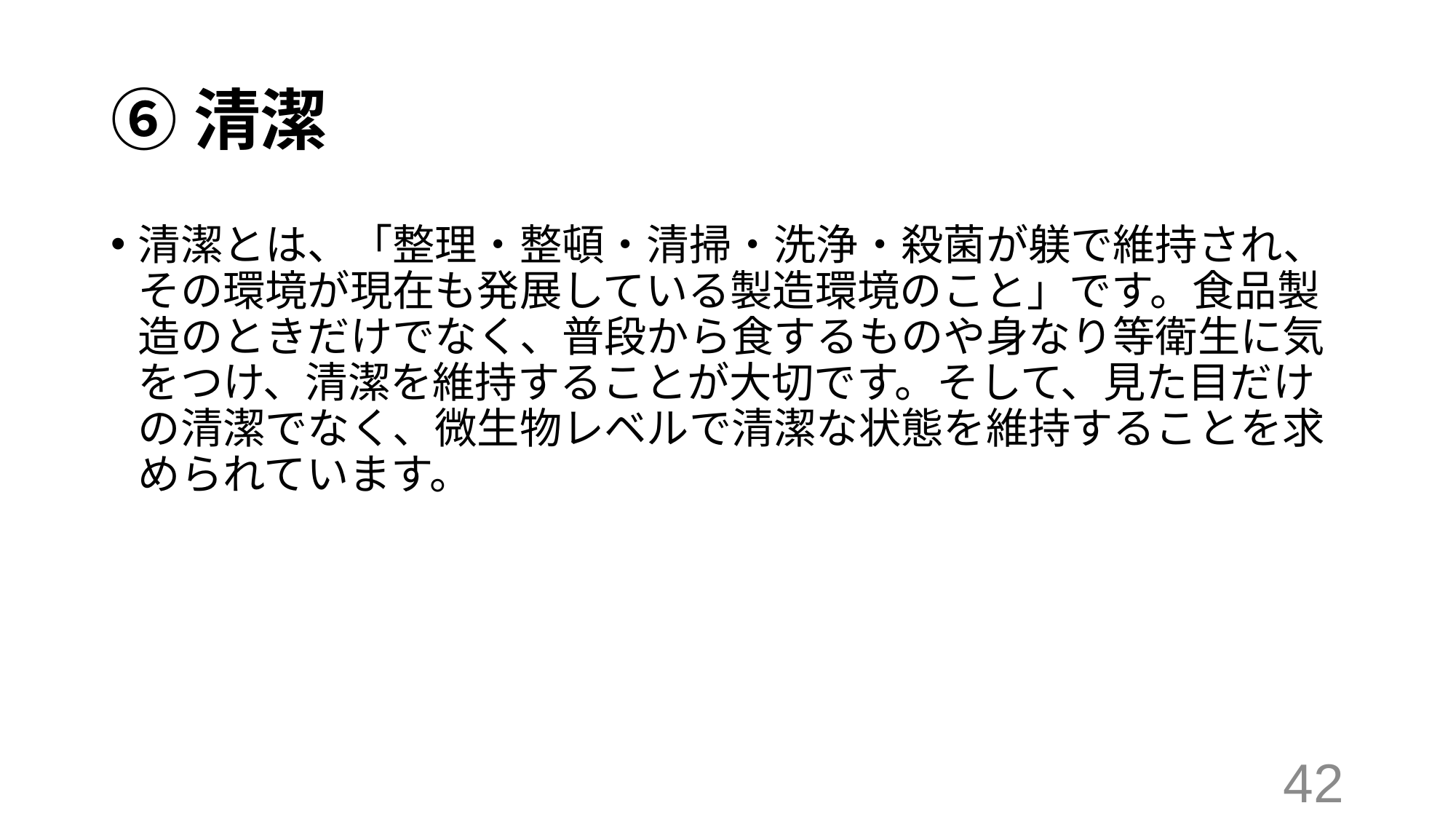

# ⑥清潔
清潔とは、「整理・整頓・清掃・洗浄・殺菌が躾で維持され、その環境が現在も発展している製造環境のこと」です。食品製造のときだけでなく、普段から食するものや身なり等衛生に気をつけ、清潔を維持することが大切です。そして、見た目だけの清潔でなく、微生物レベルで清潔な状態を維持することを求められています。

42